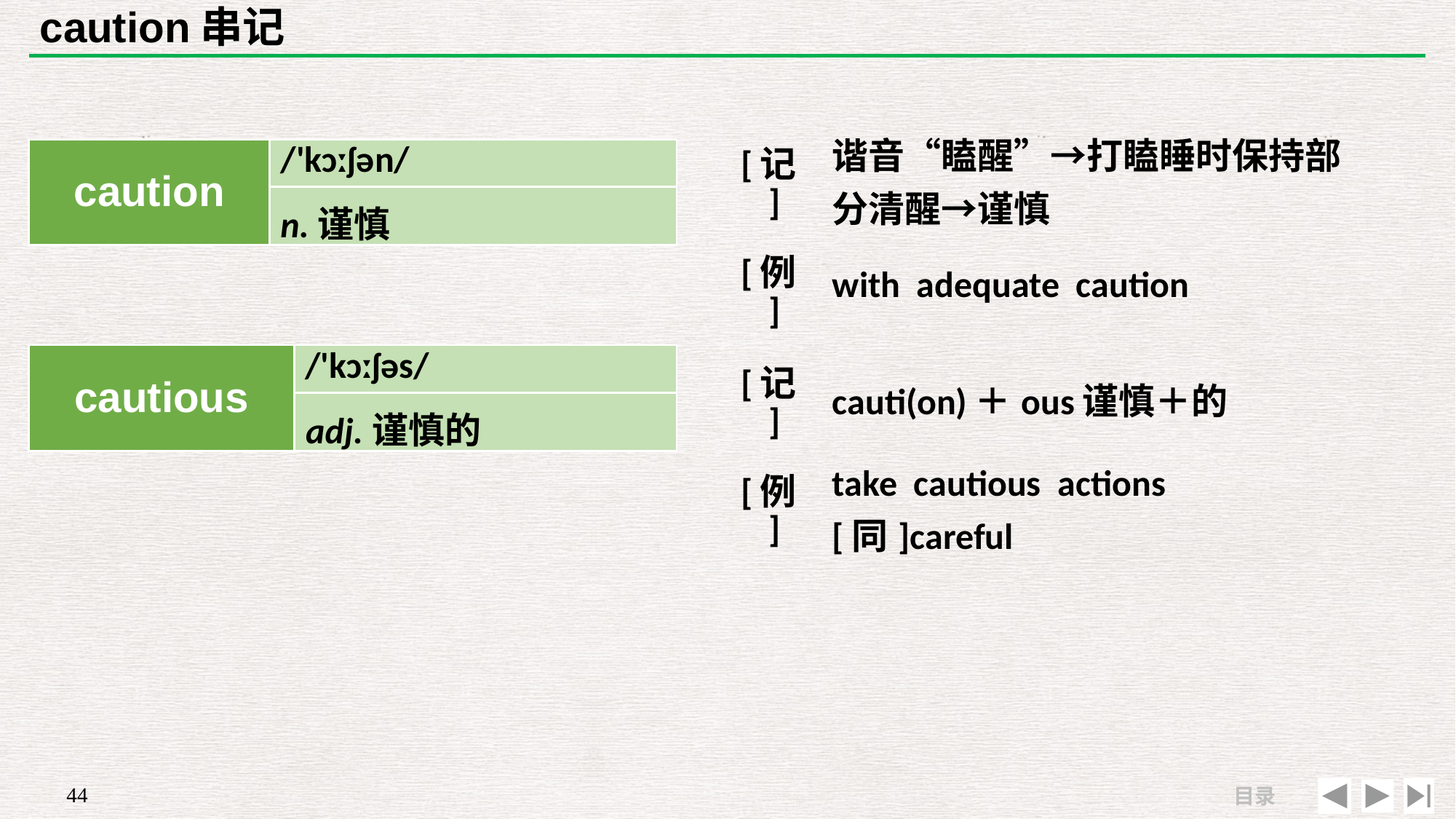

# caution串记

| [记] | 谐音“瞌醒”→打瞌睡时保持部分清醒→谨慎 |
| --- | --- |
| [例] | with adequate caution |
| caution | /'kɔːʃən/ |
| --- | --- |
|  |  |
n.谨慎
| cautious | /'kɔːʃəs/ |
| --- | --- |
|  |  |
| [记] | cauti(on)＋ous谨慎＋的 |
| --- | --- |
| [例] | take cautious actions　[同]careful |
adj.谨慎的